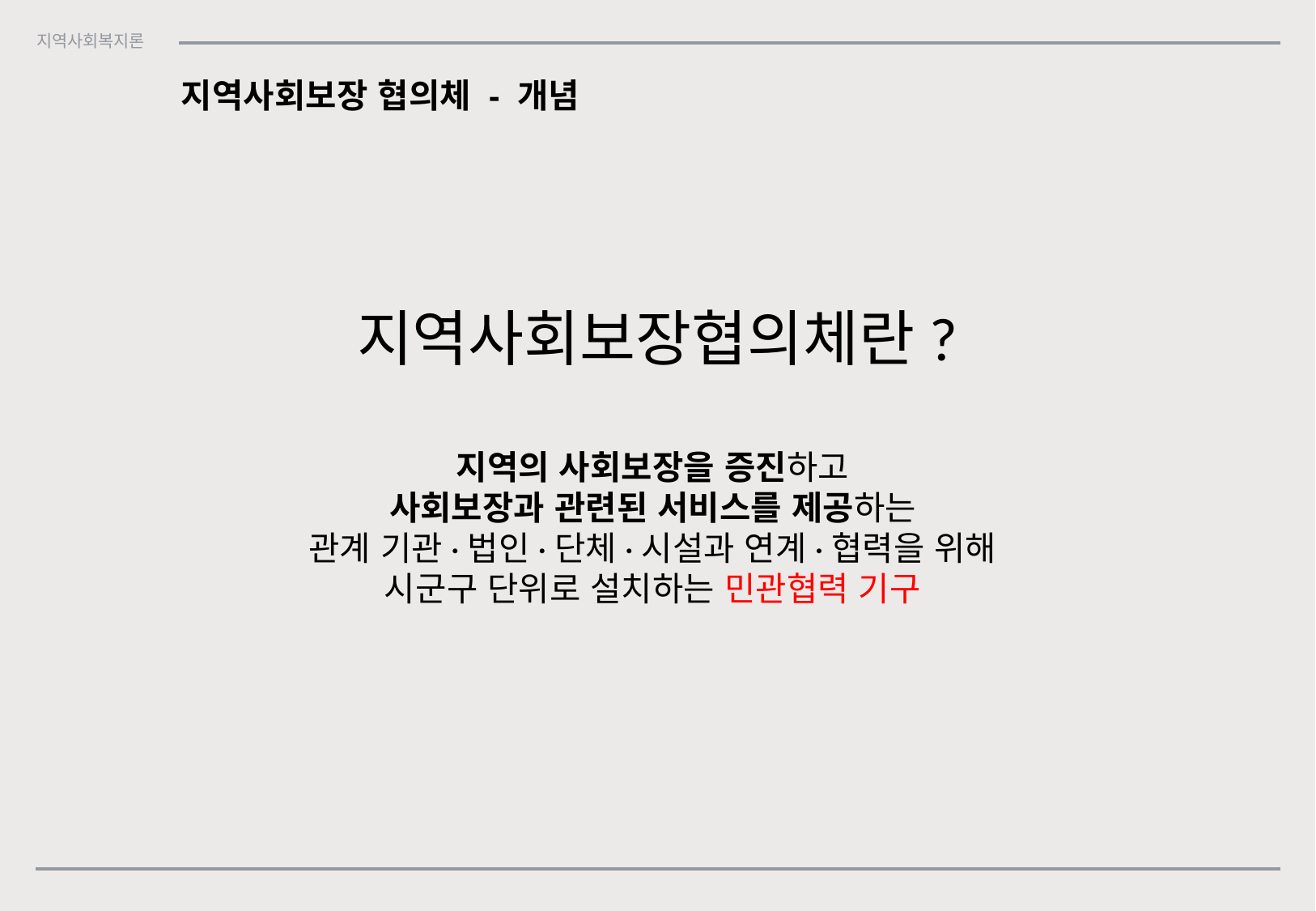

지역사회보장 협의체 - 개념

지역사회보장협의체란?

지역의 사회보장을 증진하고
사회보장과 관련된 서비스를 제공하는
관계 기관·법인·단체·시설과 연계·협력을 위해
시군구 단위로 설치하는 민관협력 기구